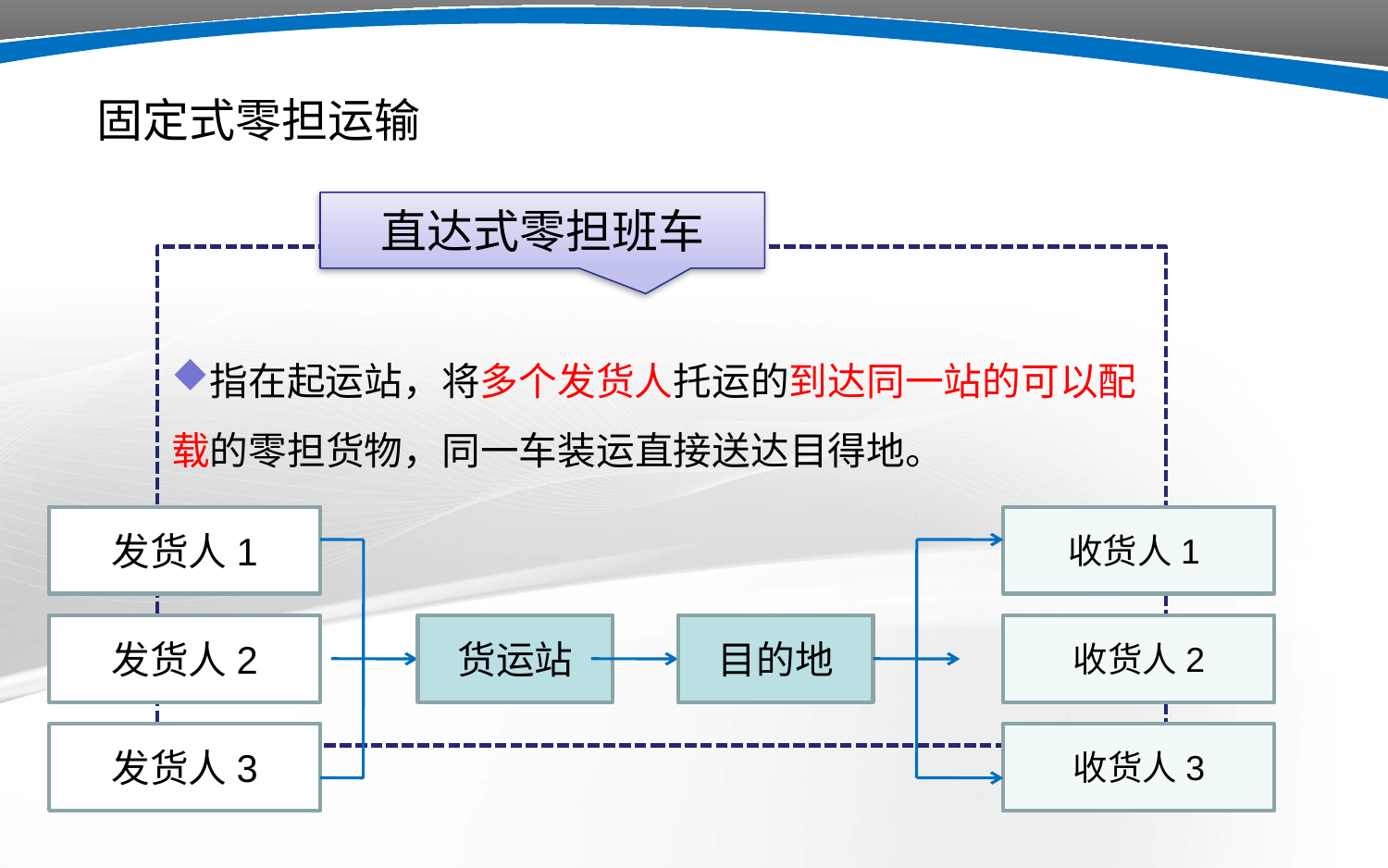

固定式零担运输
直达式零担班车
指在起运站，将多个发货人托运的到达同一站的可以配载的零担货物，同一车装运直接送达目得地。

发货人1
收货人1
发货人2
货运站
目的地
收货人2
发货人3
收货人3